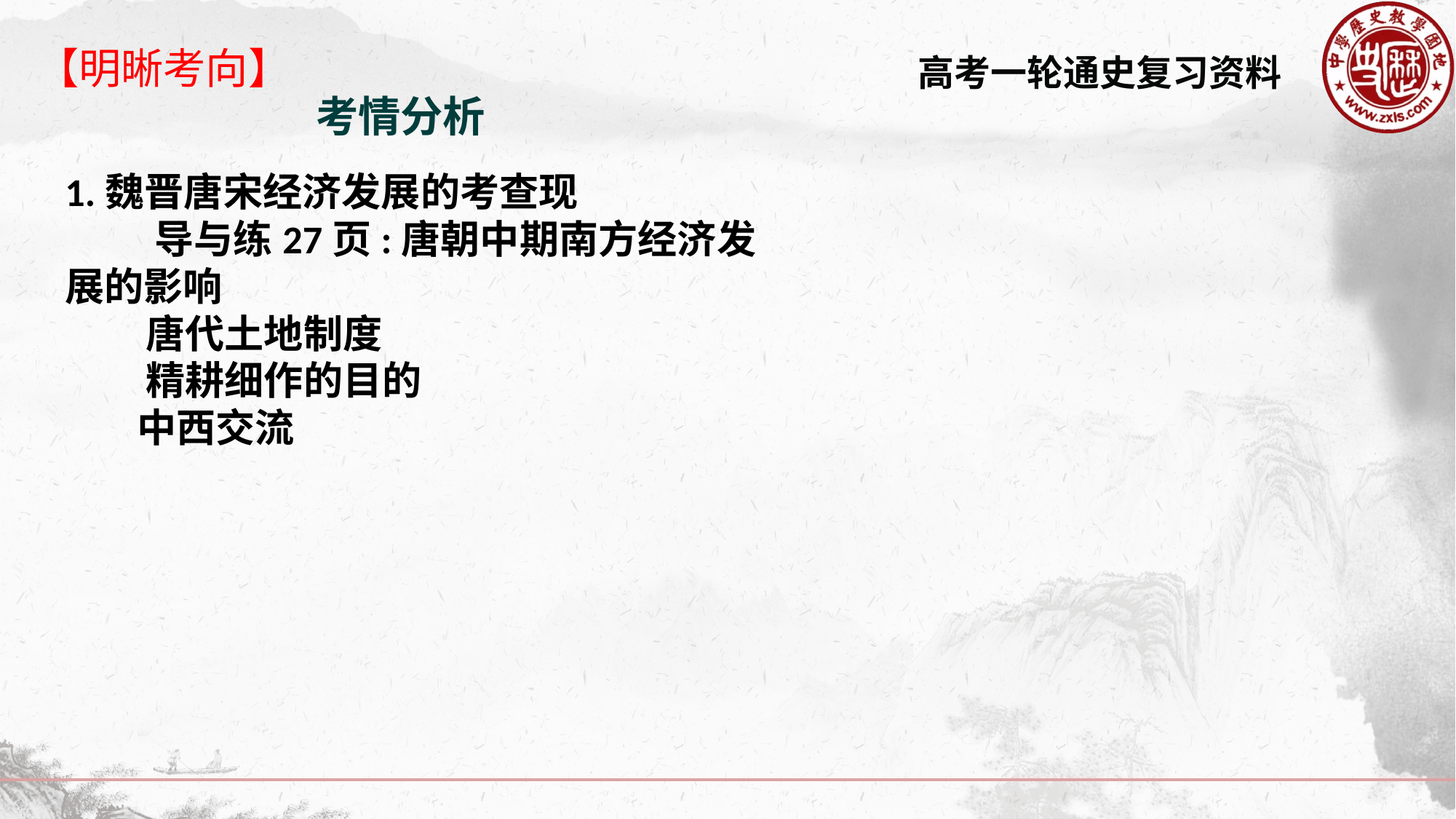

【明晰考向】
考情分析
1.魏晋唐宋经济发展的考查现
         导与练27页:唐朝中期南方经济发展的影响
        唐代土地制度
        精耕细作的目的
       中西交流